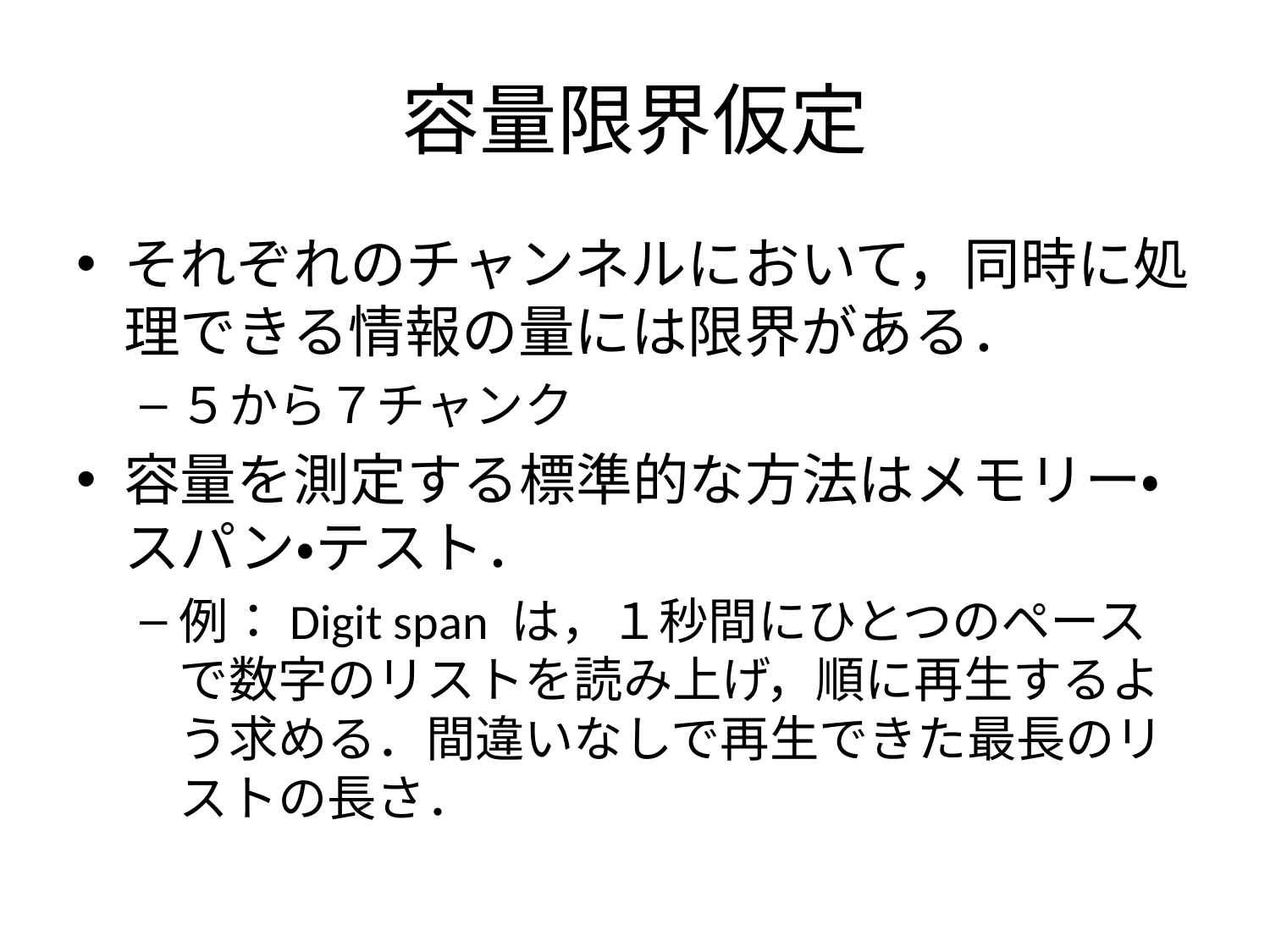

# 容量限界仮定
それぞれのチャンネルにおいて，同時に処理できる情報の量には限界がある．
５から７チャンク
容量を測定する標準的な方法はメモリー・スパン・テスト．
例：Digit span は，１秒間にひとつのペースで数字のリストを読み上げ，順に再生するよう求める．間違いなしで再生できた最長のリストの長さ．